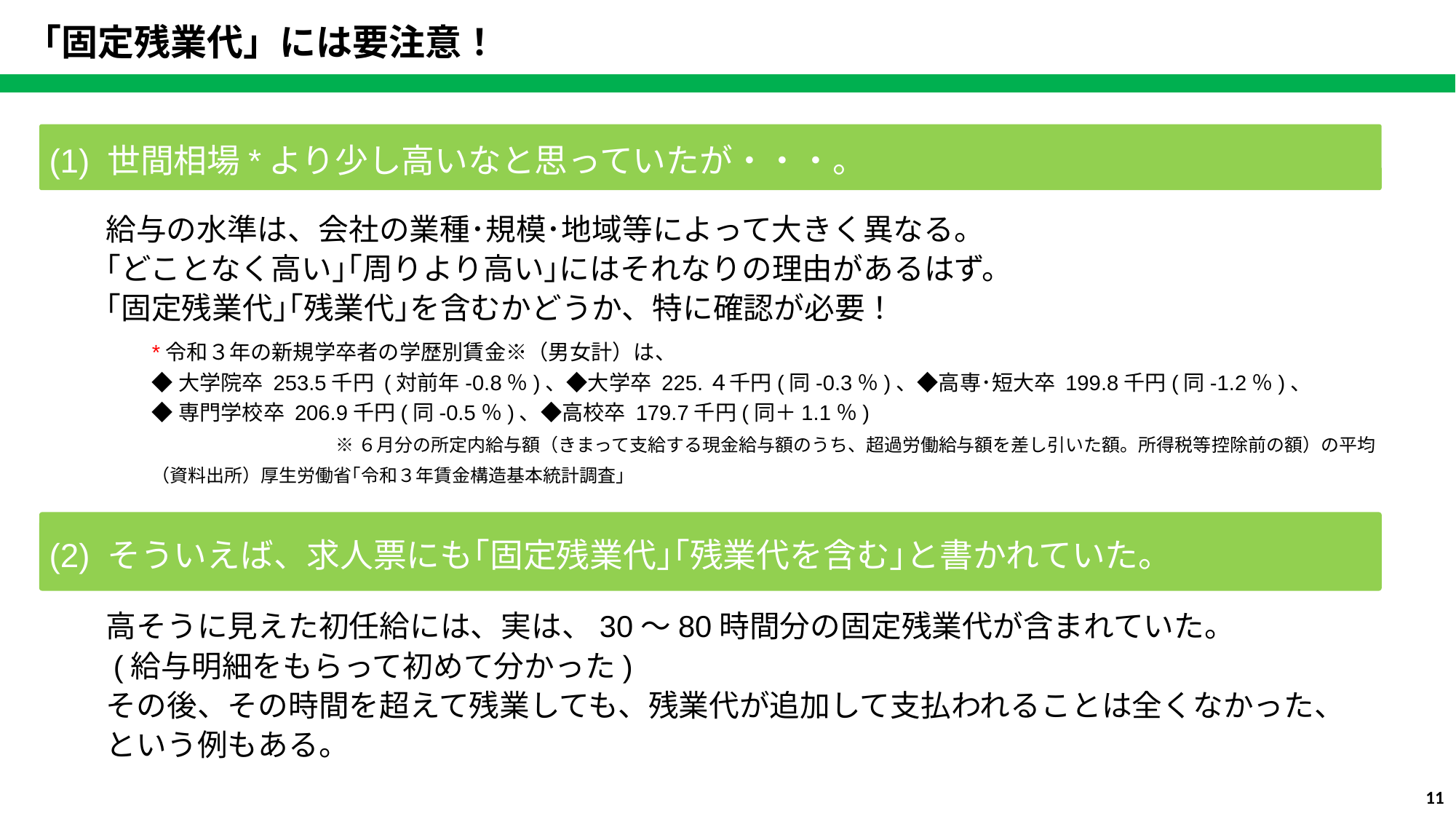

「固定残業代」には要注意！

(1) 世間相場*より少し高いなと思っていたが・・・。
　給与の水準は、会社の業種･規模･地域等によって大きく異なる。
　｢どことなく高い｣｢周りより高い｣にはそれなりの理由があるはず。
　｢固定残業代｣｢残業代｣を含むかどうか、特に確認が必要！
*令和３年の新規学卒者の学歴別賃金※（男女計）は、
◆大学院卒 253.5千円 (対前年-0.8％)、◆大学卒 225.４千円(同-0.3％)、◆高専･短大卒 199.8千円(同-1.2％)、
◆専門学校卒 206.9千円(同-0.5％)、◆高校卒 179.7千円(同＋1.1％)
※６月分の所定内給与額（きまって支給する現金給与額のうち、超過労働給与額を差し引いた額。所得税等控除前の額）の平均
（資料出所）厚生労働省｢令和３年賃金構造基本統計調査｣
(2) そういえば、求人票にも｢固定残業代｣｢残業代を含む｣と書かれていた。
　高そうに見えた初任給には、実は、30～80時間分の固定残業代が含まれていた。
　(給与明細をもらって初めて分かった)
　その後、その時間を超えて残業しても、残業代が追加して支払われることは全くなかった、
　という例もある。
11